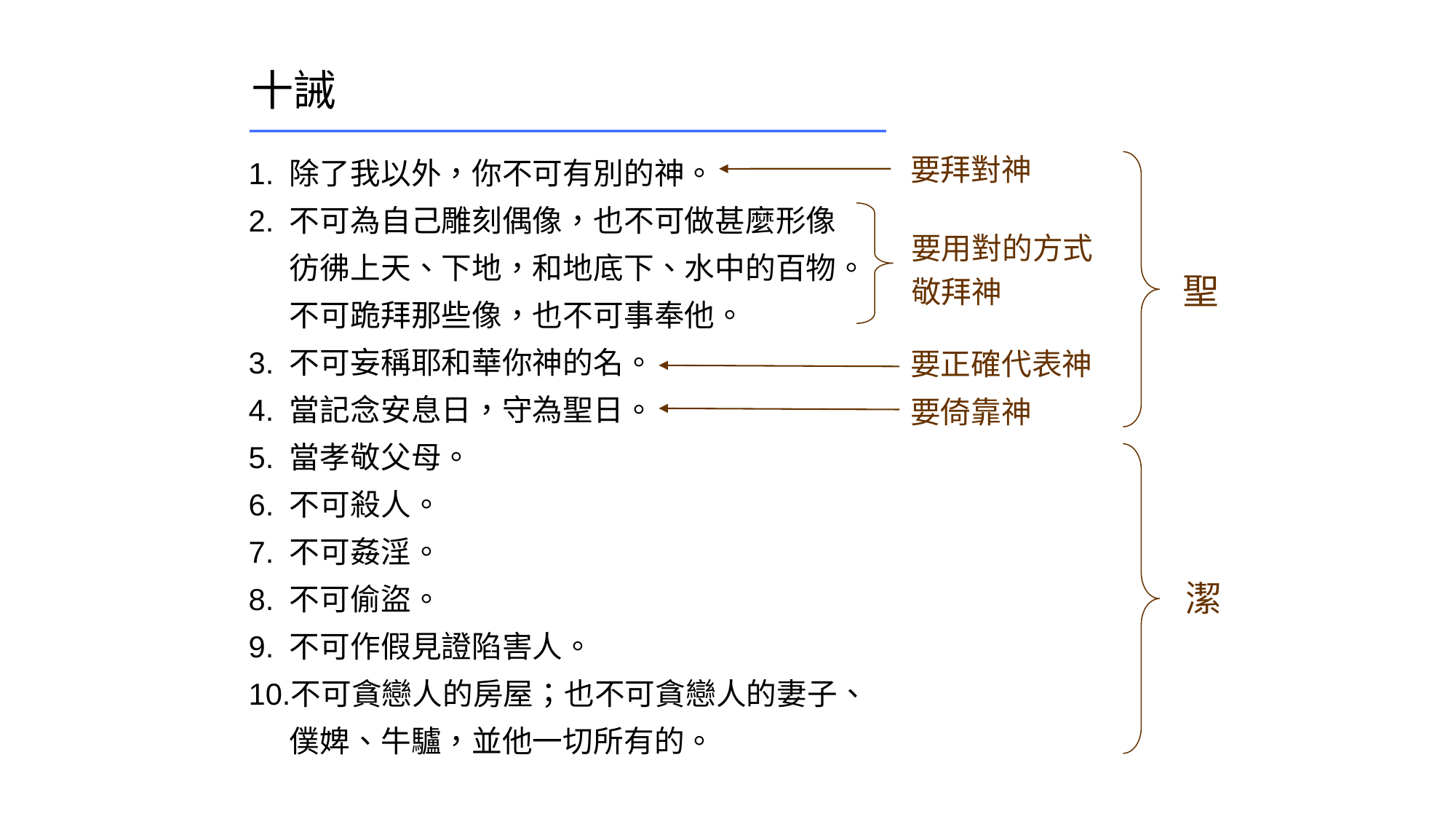

十誡

除了我以外，你不可有別的神。
不可為自己雕刻偶像，也不可做甚麼形像彷彿上天、下地，和地底下、水中的百物。不可跪拜那些像，也不可事奉他。
不可妄稱耶和華你神的名。
當記念安息日，守為聖日。
當孝敬父母。
不可殺人。
不可姦淫。
不可偷盜。
不可作假見證陷害人。
不可貪戀人的房屋；也不可貪戀人的妻子、僕婢、牛驢，並他一切所有的。
要拜對神

要用對的方式
敬拜神
聖
要正確代表神

要倚靠神

潔